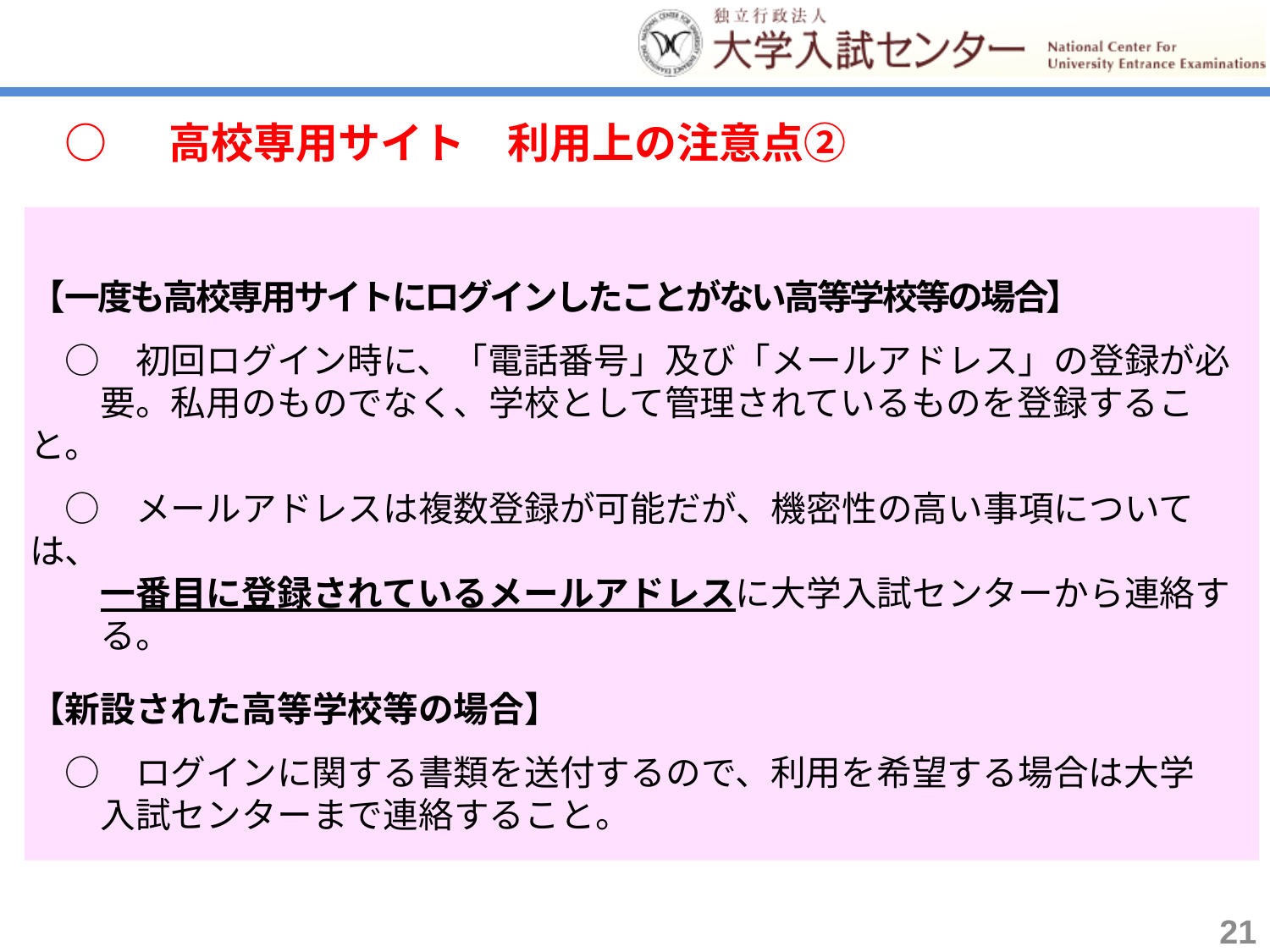

○ 　高校専用サイト　利用上の注意点②

【一度も高校専用サイトにログインしたことがない高等学校等の場合】
　○　初回ログイン時に、「電話番号」及び「メールアドレス」の登録が必
　　要。私用のものでなく、学校として管理されているものを登録すること。
　○　メールアドレスは複数登録が可能だが、機密性の高い事項については、
　　一番目に登録されているメールアドレスに大学入試センターから連絡す
　　る。
【新設された高等学校等の場合】
　○　ログインに関する書類を送付するので、利用を希望する場合は大学
　　入試センターまで連絡すること。
21